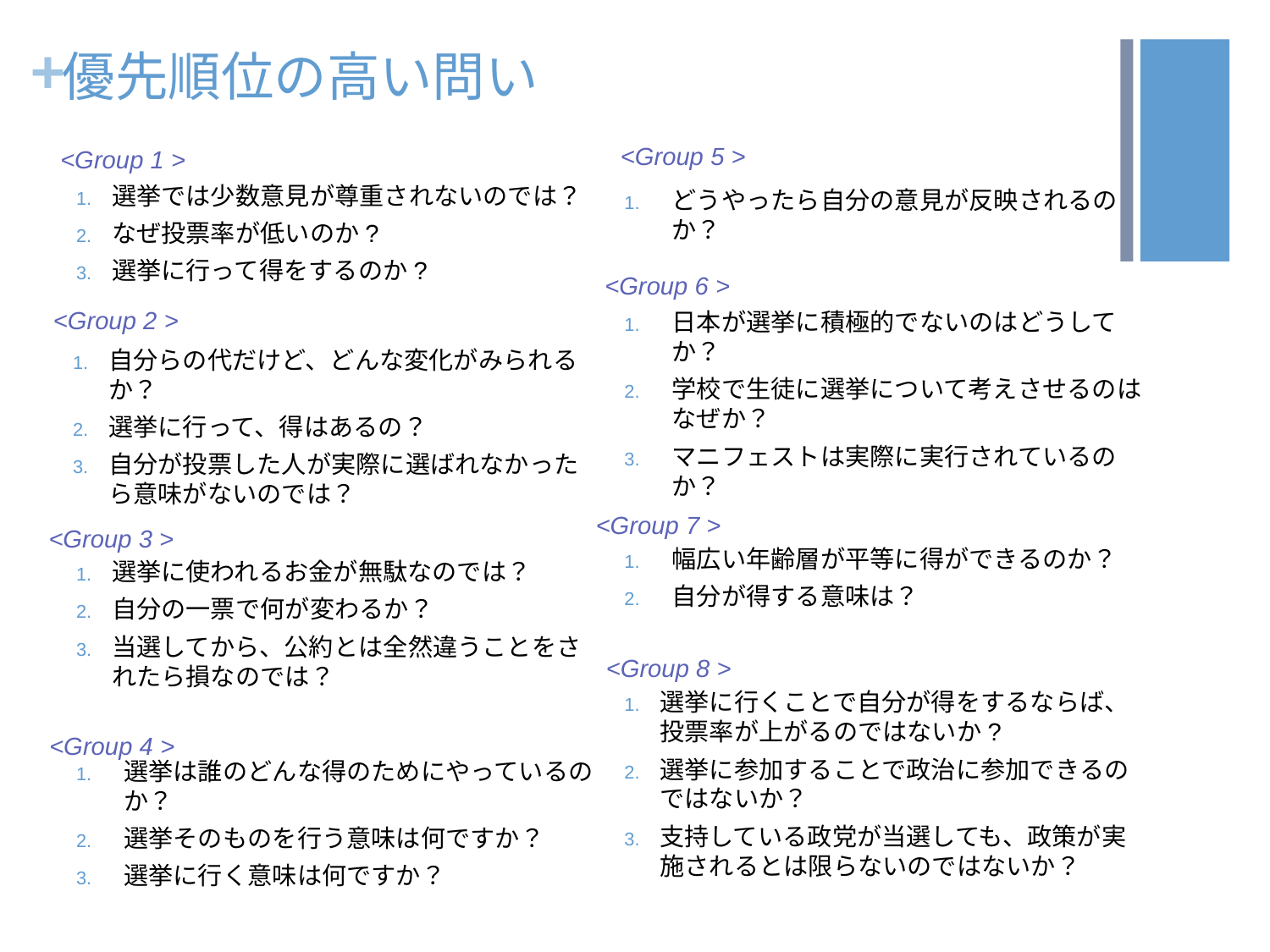

# 優先順位の高い問い
<Group 5 >
<Group 1 >
選挙では少数意見が尊重されないのでは？
なぜ投票率が低いのか?
選挙に行って得をするのか?

どうやったら自分の意見が反映されるのか？

<Group 6 >
<Group 2 >
日本が選挙に積極的でないのはどうしてか？
学校で生徒に選挙について考えさせるのはなぜか？
マニフェストは実際に実行されているのか？

自分らの代だけど、どんな変化がみられるか？
選挙に行って、得はあるの？
自分が投票した人が実際に選ばれなかったら意味がないのでは？

<Group 7 >
<Group 3 >
幅広い年齢層が平等に得ができるのか？
自分が得する意味は？

選挙に使われるお金が無駄なのでは？
自分の一票で何が変わるか？
当選してから、公約とは全然違うことをされたら損なのでは？
<Group 8 >
選挙に行くことで自分が得をするならば、投票率が上がるのではないか?
選挙に参加することで政治に参加できるのではないか？
支持している政党が当選しても、政策が実施されるとは限らないのではないか？
<Group 4 >
選挙は誰のどんな得のためにやっているのか？
選挙そのものを行う意味は何ですか？
選挙に行く意味は何ですか？